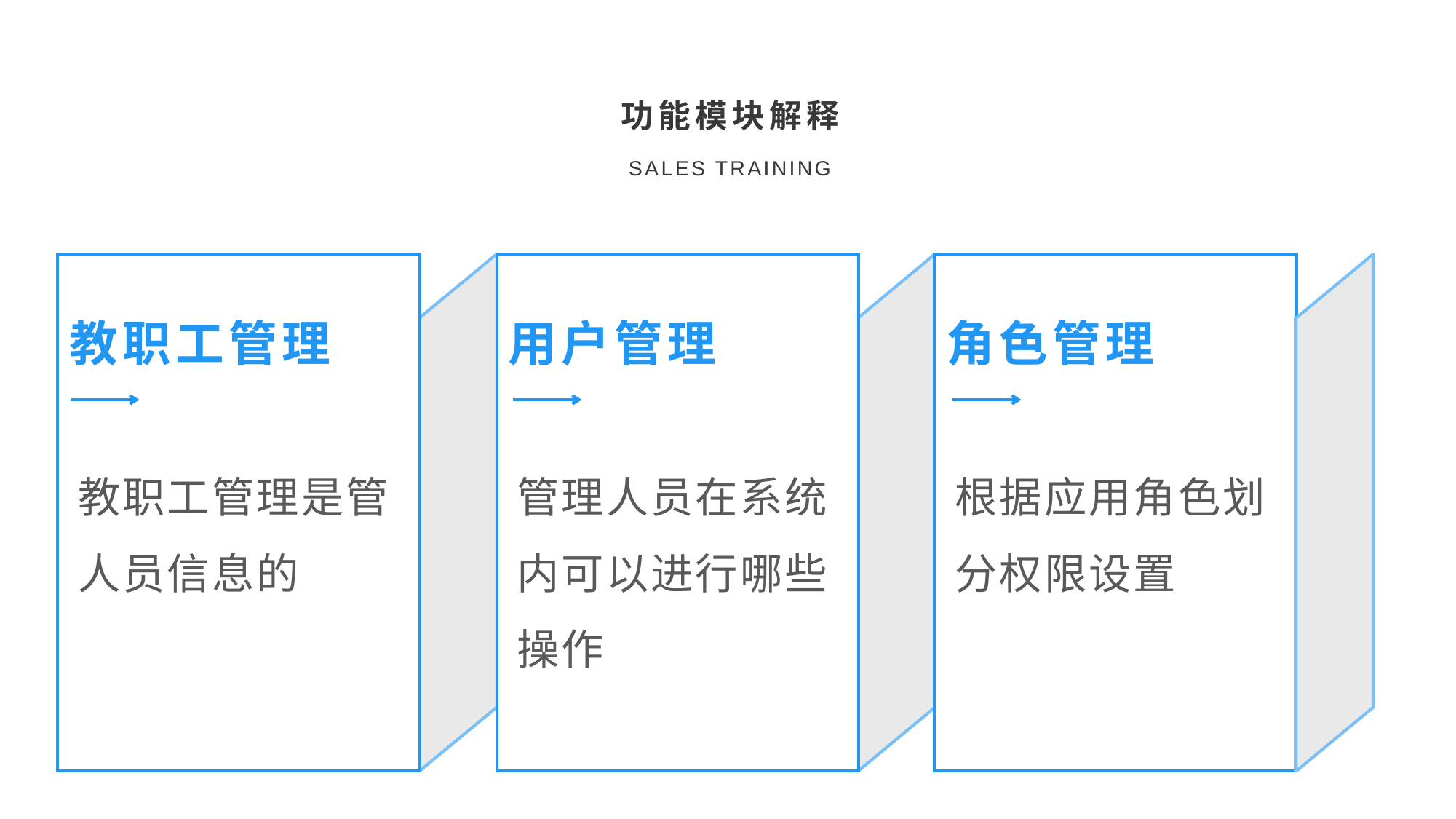

功能模块解释
SALES TRAINING
教职工管理
用户管理
角色管理

教职工管理是管人员信息的
管理人员在系统内可以进行哪些操作
根据应用角色划分权限设置